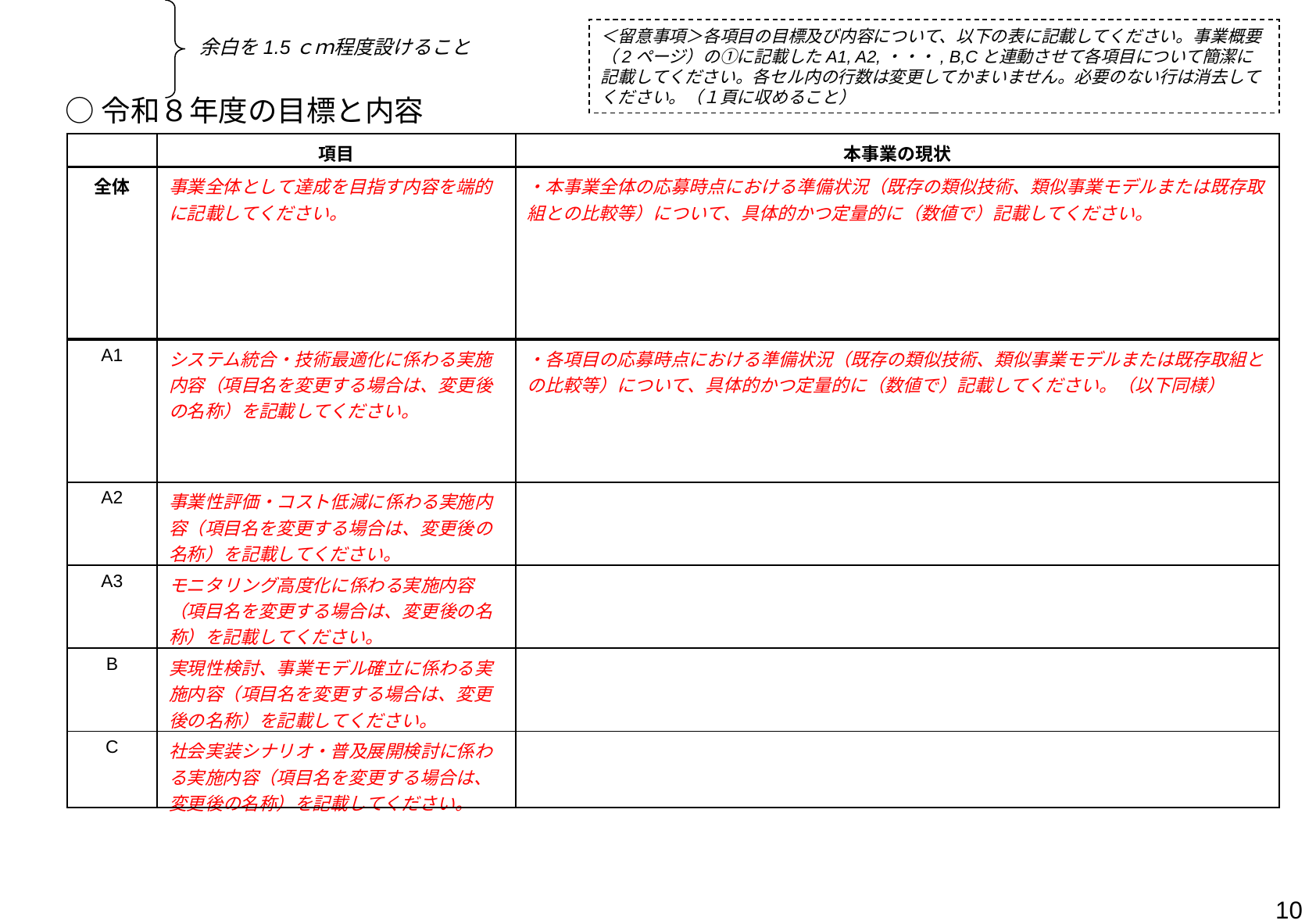

＜留意事項＞各項目の目標及び内容について、以下の表に記載してください。事業概要（2ページ）の①に記載したA1, A2,・・・, B,Cと連動させて各項目について簡潔に記載してください。各セル内の行数は変更してかまいません。必要のない行は消去してください。（１頁に収めること）
余白を1.5ｃｍ程度設けること
○令和８年度の目標と内容
|  | 項目 | 本事業の現状 |
| --- | --- | --- |
| 全体 | 事業全体として達成を目指す内容を端的に記載してください。 | ・本事業全体の応募時点における準備状況（既存の類似技術、類似事業モデルまたは既存取組との比較等）について、具体的かつ定量的に（数値で）記載してください。 |
| A1 | システム統合・技術最適化に係わる実施内容（項目名を変更する場合は、変更後の名称）を記載してください。 | ・各項目の応募時点における準備状況（既存の類似技術、類似事業モデルまたは既存取組との比較等）について、具体的かつ定量的に（数値で）記載してください。（以下同様） |
| A2 | 事業性評価・コスト低減に係わる実施内容（項目名を変更する場合は、変更後の名称）を記載してください。 |  |
| A3 | モニタリング高度化に係わる実施内容（項目名を変更する場合は、変更後の名称）を記載してください。 |  |
| B | 実現性検討、事業モデル確立に係わる実施内容（項目名を変更する場合は、変更後の名称）を記載してください。 |  |
| C | 社会実装シナリオ・普及展開検討に係わる実施内容（項目名を変更する場合は、変更後の名称）を記載してください。 |  |
10